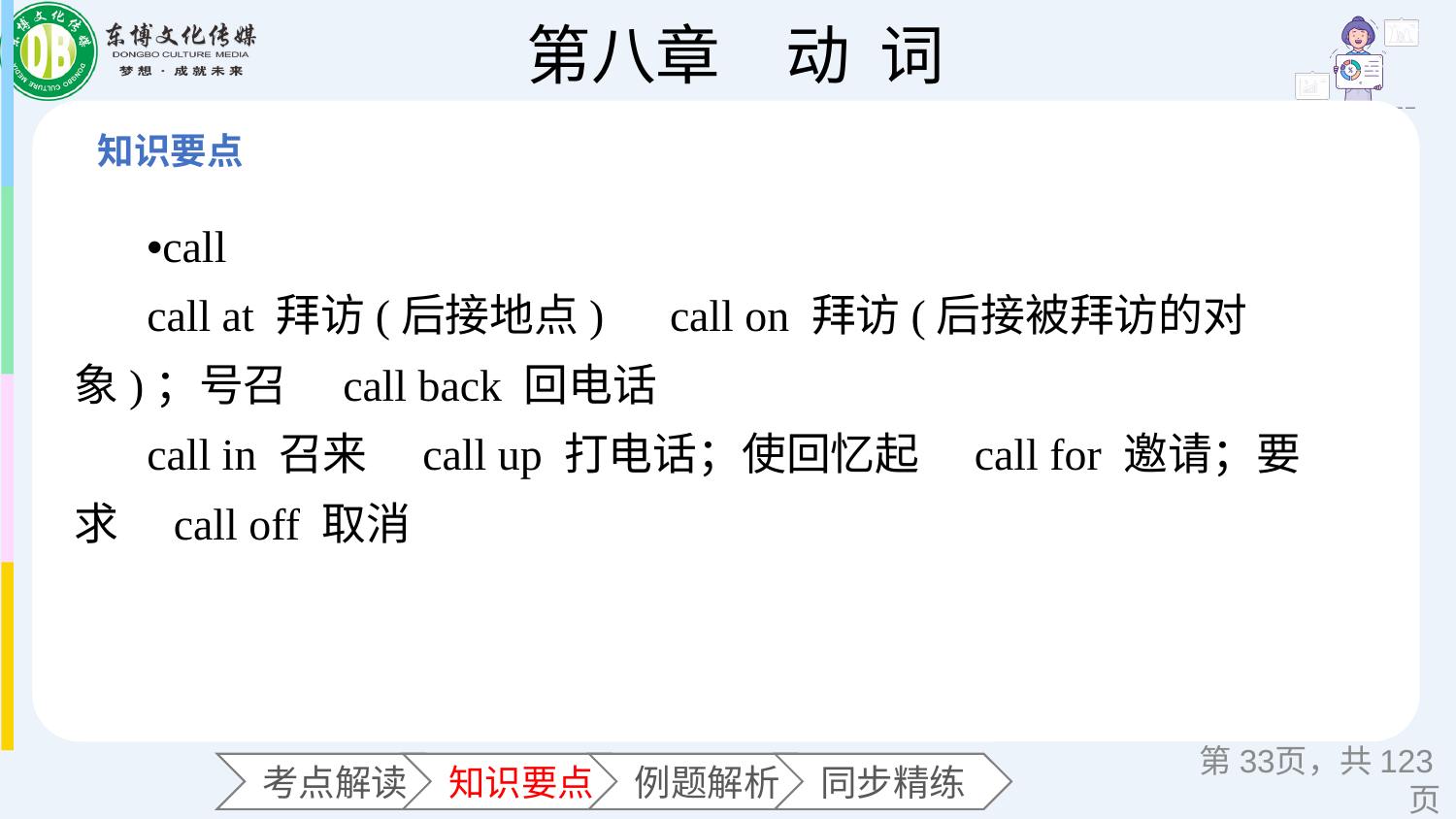

•call
call at 拜访(后接地点)　call on 拜访(后接被拜访的对象)；号召　call back 回电话
call in 召来　call up 打电话；使回忆起　call for 邀请；要求　call off 取消

第33页，共123页